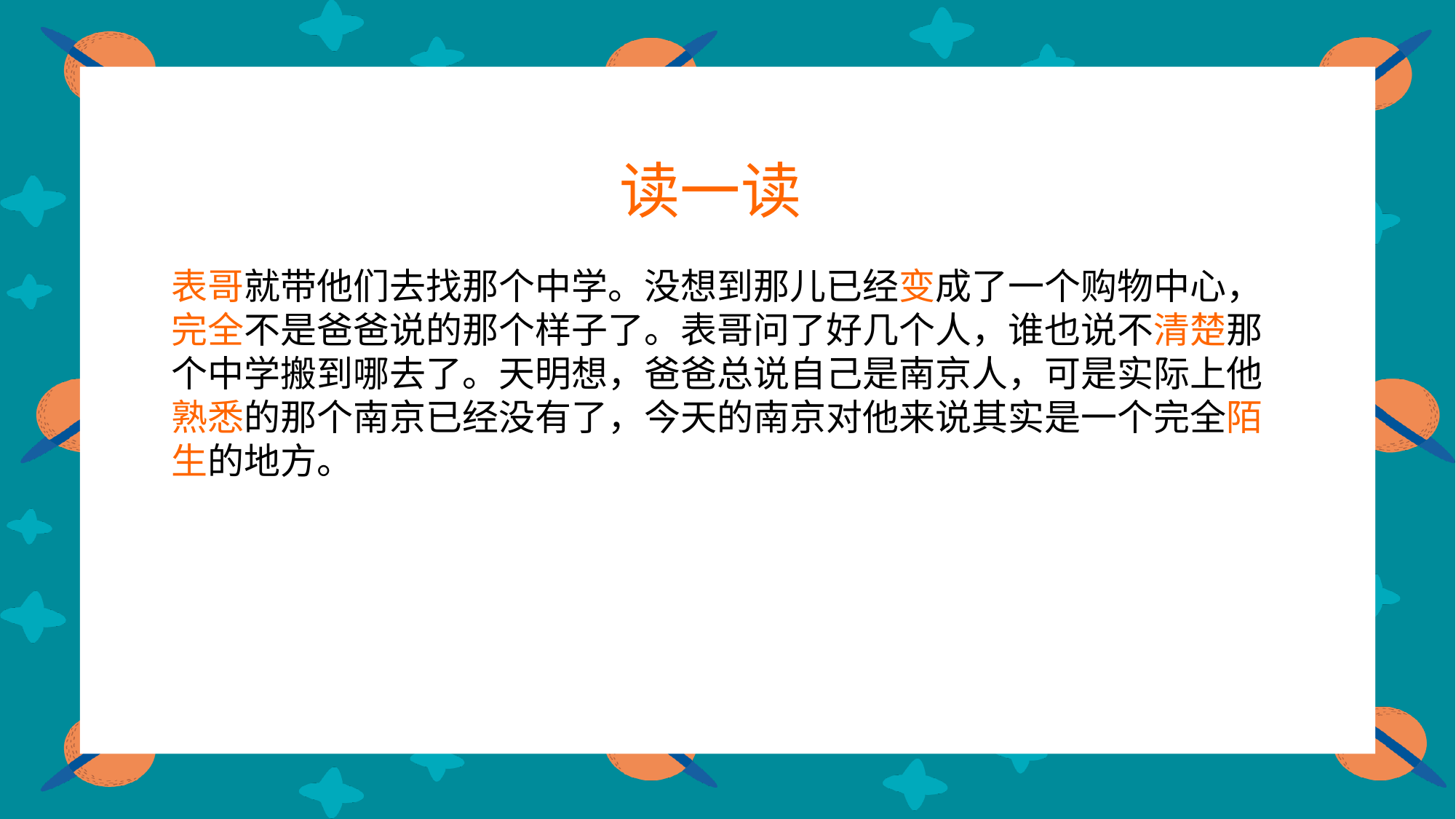

读一读
表哥就带他们去找那个中学。没想到那儿已经变成了一个购物中心，完全不是爸爸说的那个样子了。表哥问了好几个人，谁也说不清楚那个中学搬到哪去了。天明想，爸爸总说自己是南京人，可是实际上他熟悉的那个南京已经没有了，今天的南京对他来说其实是一个完全陌生的地方。